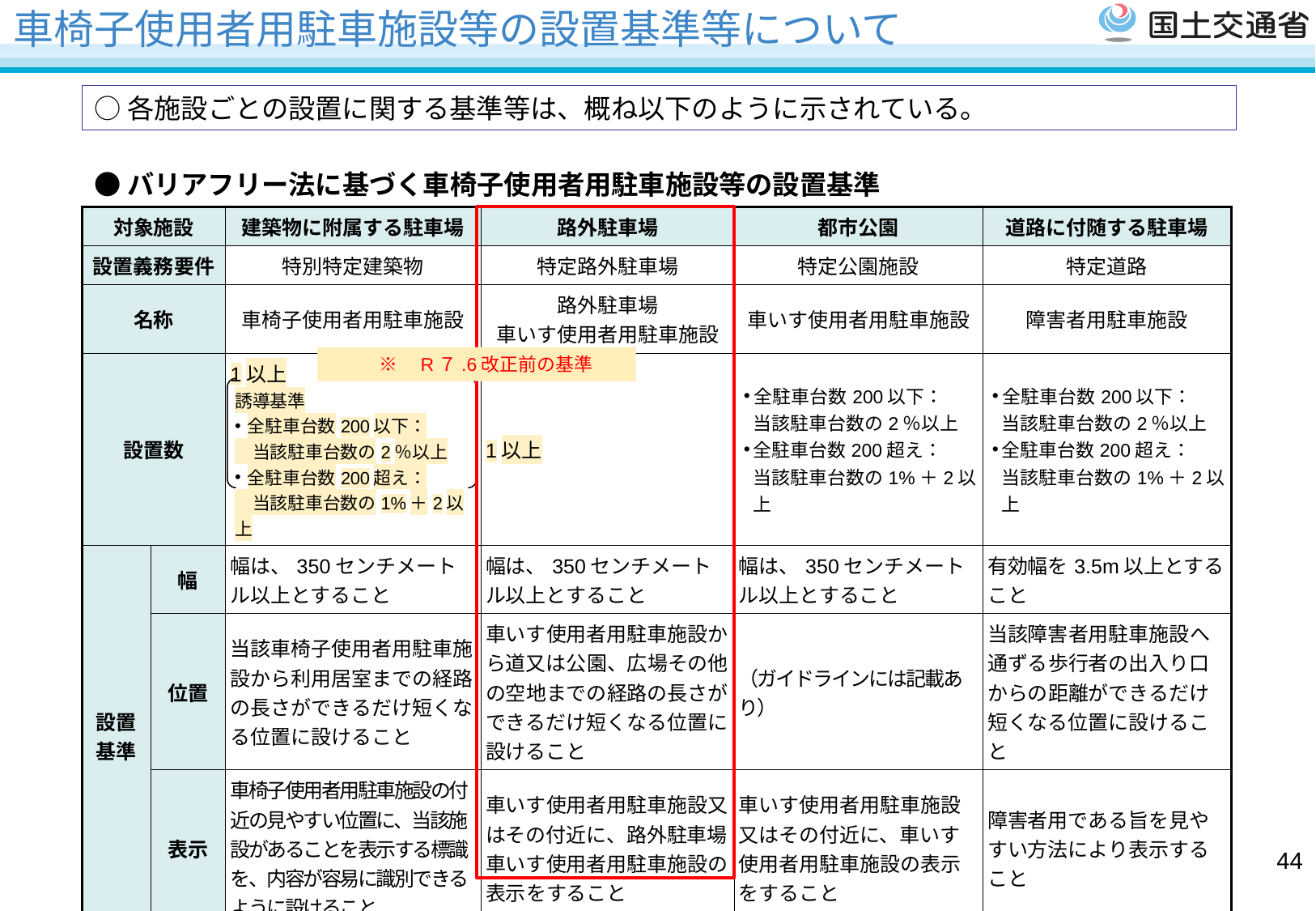

# 車椅子使用者用駐車施設等の設置基準等について
○各施設ごとの設置に関する基準等は、概ね以下のように示されている。
●バリアフリー法に基づく車椅子使用者用駐車施設等の設置基準
| 対象施設 |  | 建築物に附属する駐車場 | 路外駐車場 | 都市公園 | 道路に付随する駐車場 |
| --- | --- | --- | --- | --- | --- |
| 設置義務要件 |  | 特別特定建築物 | 特定路外駐車場 | 特定公園施設 | 特定道路 |
| 名称 |  | 車椅子使用者用駐車施設 | 路外駐車場 車いす使用者用駐車施設 | 車いす使用者用駐車施設 | 障害者用駐車施設 |
| 設置数 |  | 1以上 誘導基準 全駐車台数200以下： 　当該駐車台数の2％以上 全駐車台数200超え： 　当該駐車台数の1%＋2以上 | 1以上 | 全駐車台数200以下： 当該駐車台数の2％以上 全駐車台数200超え： 当該駐車台数の1%＋2以上 | 全駐車台数200以下： 当該駐車台数の2％以上 全駐車台数200超え： 当該駐車台数の1%＋2以上 |
| 設置基準 | 幅 | 幅は、350センチメートル以上とすること | 幅は、350センチメートル以上とすること | 幅は、350センチメートル以上とすること | 有効幅を3.5m以上とすること |
|  | 位置 | 当該車椅子使用者用駐車施設から利用居室までの経路の長さができるだけ短くなる位置に設けること | 車いす使用者用駐車施設から道又は公園、広場その他の空地までの経路の長さができるだけ短くなる位置に設けること | （ガイドラインには記載あり） | 当該障害者用駐車施設へ通ずる歩行者の出入り口からの距離ができるだけ短くなる位置に設けること |
|  | 表示 | 車椅子使用者用駐車施設の付近の見やすい位置に、当該施設があることを表示する標識を、内容が容易に識別できるように設けること | 車いす使用者用駐車施設又はその付近に、路外駐車場車いす使用者用駐車施設の表示をすること | 車いす使用者用駐車施設又はその付近に、車いす使用者用駐車施設の表示をすること | 障害者用である旨を見やすい方法により表示すること |
| 根拠条文 |  | 高齢者、障害者等の移動等の円滑化の促進に関する法律施行令第17条、第19条、 誘導基準省令第12条 | 移動等円滑化のために必要な特定路外駐車場の構造及び設備に関する基準を定める省令第2条 | 移動等円滑化のために必要な特定公園施設の設置に関する基準を定める省令 第7条 | 移動等円滑化のために必要な道路の構造に関する基準を定める省令 第22条 |

　※　R７.6改正前の基準

44